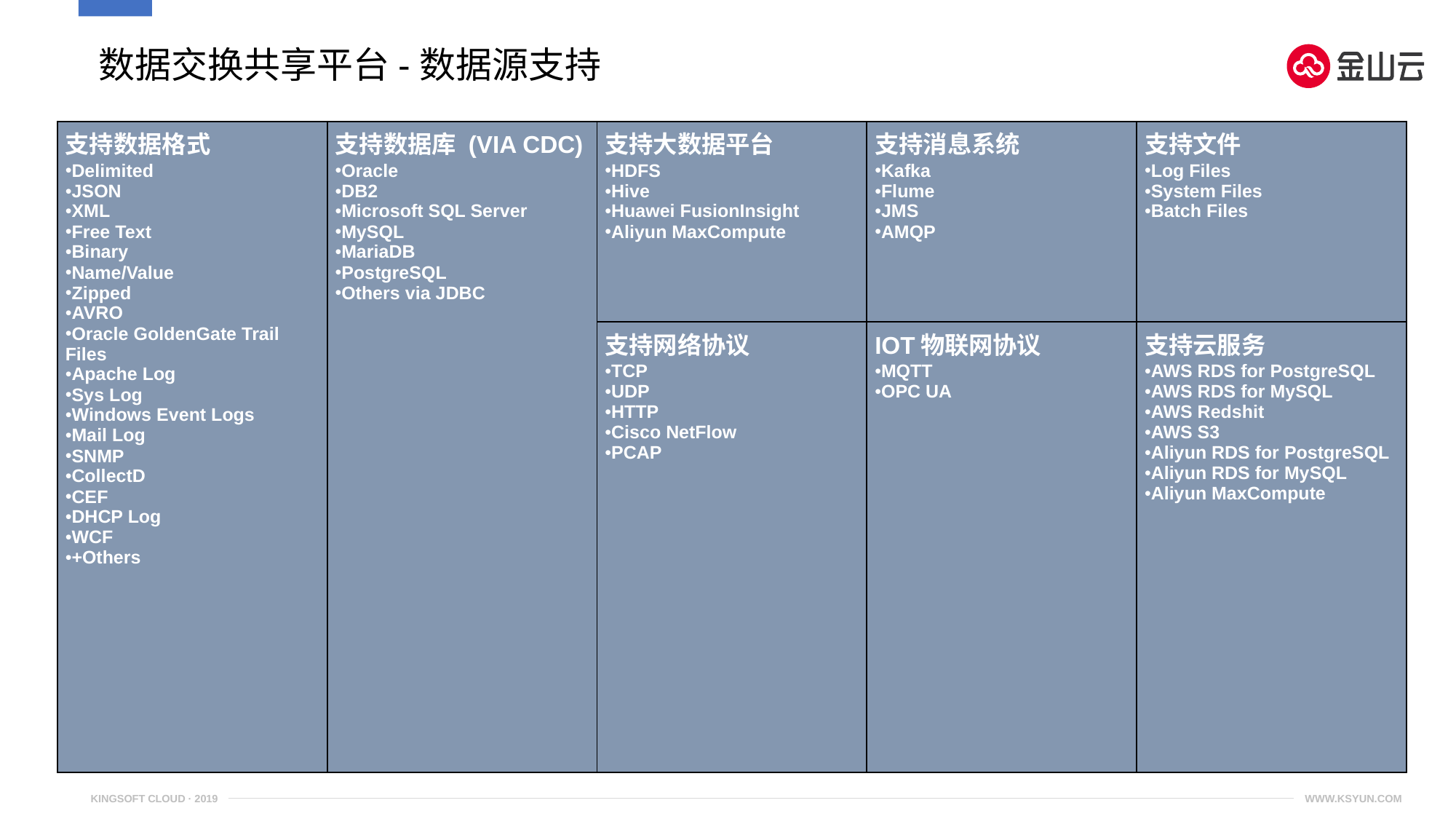

数据交换共享平台-数据源支持
| 支持数据格式 Delimited JSON XML Free Text Binary Name/Value Zipped AVRO Oracle GoldenGate Trail Files Apache Log Sys Log Windows Event Logs Mail Log SNMP CollectD CEF DHCP Log WCF +Others | 支持数据库 (VIA CDC) Oracle DB2 Microsoft SQL Server MySQL MariaDB PostgreSQL Others via JDBC | 支持大数据平台 HDFS Hive Huawei FusionInsight Aliyun MaxCompute | 支持消息系统 Kafka Flume JMS AMQP | 支持文件 Log Files System Files Batch Files |
| --- | --- | --- | --- | --- |
|  |  | 支持网络协议 TCP UDP HTTP Cisco NetFlow PCAP | IOT物联网协议 MQTT OPC UA | 支持云服务 AWS RDS for PostgreSQL AWS RDS for MySQL AWS Redshit AWS S3 Aliyun RDS for PostgreSQL Aliyun RDS for MySQL Aliyun MaxCompute |